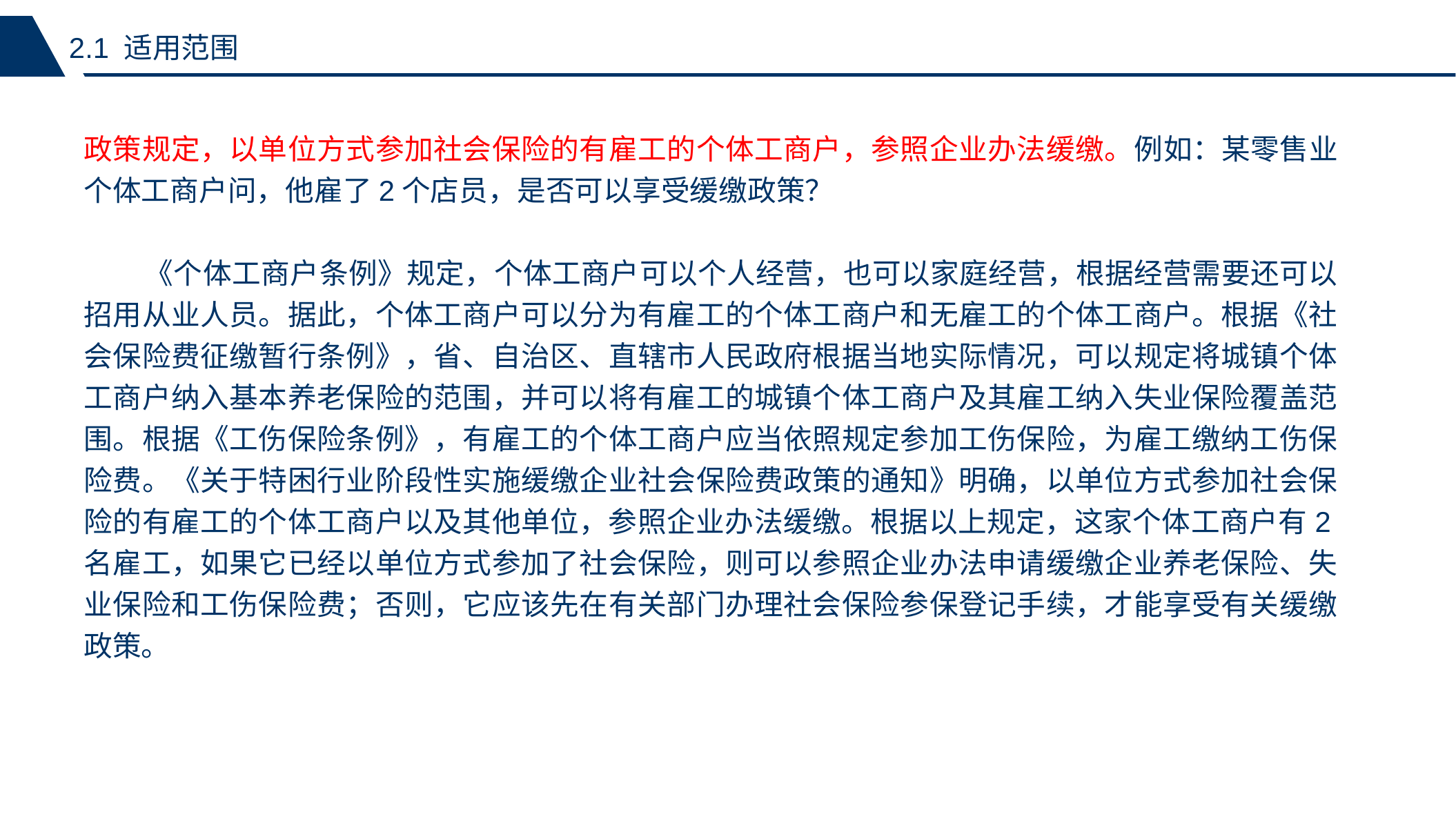

2.1 适用范围

政策规定，以单位方式参加社会保险的有雇工的个体工商户，参照企业办法缓缴。例如：某零售业个体工商户问，他雇了2个店员，是否可以享受缓缴政策？

        《个体工商户条例》规定，个体工商户可以个人经营，也可以家庭经营，根据经营需要还可以招用从业人员。据此，个体工商户可以分为有雇工的个体工商户和无雇工的个体工商户。根据《社会保险费征缴暂行条例》，省、自治区、直辖市人民政府根据当地实际情况，可以规定将城镇个体工商户纳入基本养老保险的范围，并可以将有雇工的城镇个体工商户及其雇工纳入失业保险覆盖范围。根据《工伤保险条例》，有雇工的个体工商户应当依照规定参加工伤保险，为雇工缴纳工伤保险费。《关于特困行业阶段性实施缓缴企业社会保险费政策的通知》明确，以单位方式参加社会保险的有雇工的个体工商户以及其他单位，参照企业办法缓缴。根据以上规定，这家个体工商户有2名雇工，如果它已经以单位方式参加了社会保险，则可以参照企业办法申请缓缴企业养老保险、失业保险和工伤保险费；否则，它应该先在有关部门办理社会保险参保登记手续，才能享受有关缓缴政策。